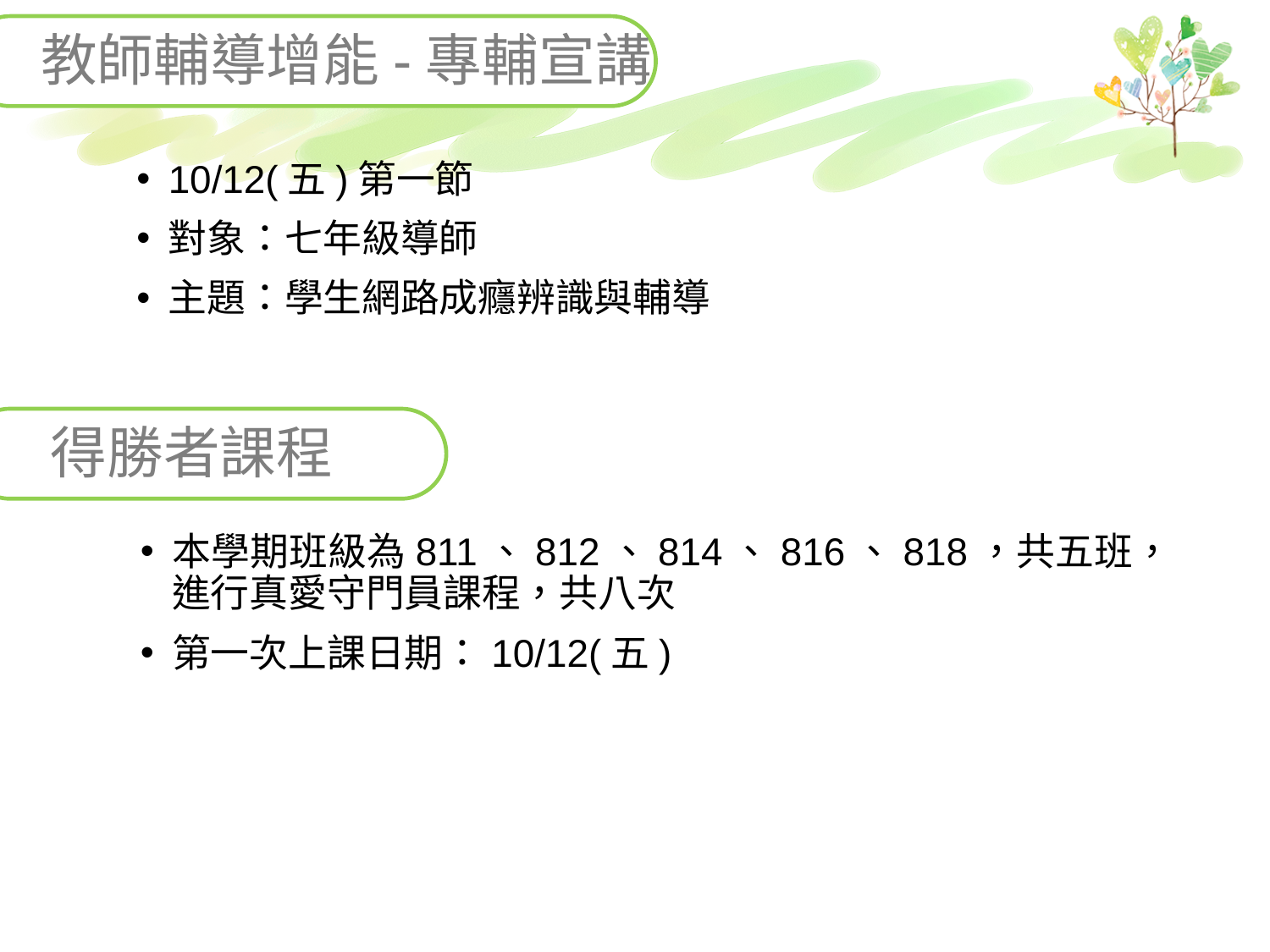

教師輔導增能-專輔宣講
10/12(五)第一節
對象：七年級導師
主題：學生網路成癮辨識與輔導

得勝者課程
本學期班級為811、812、814、816、818，共五班，進行真愛守門員課程，共八次
第一次上課日期：10/12(五)